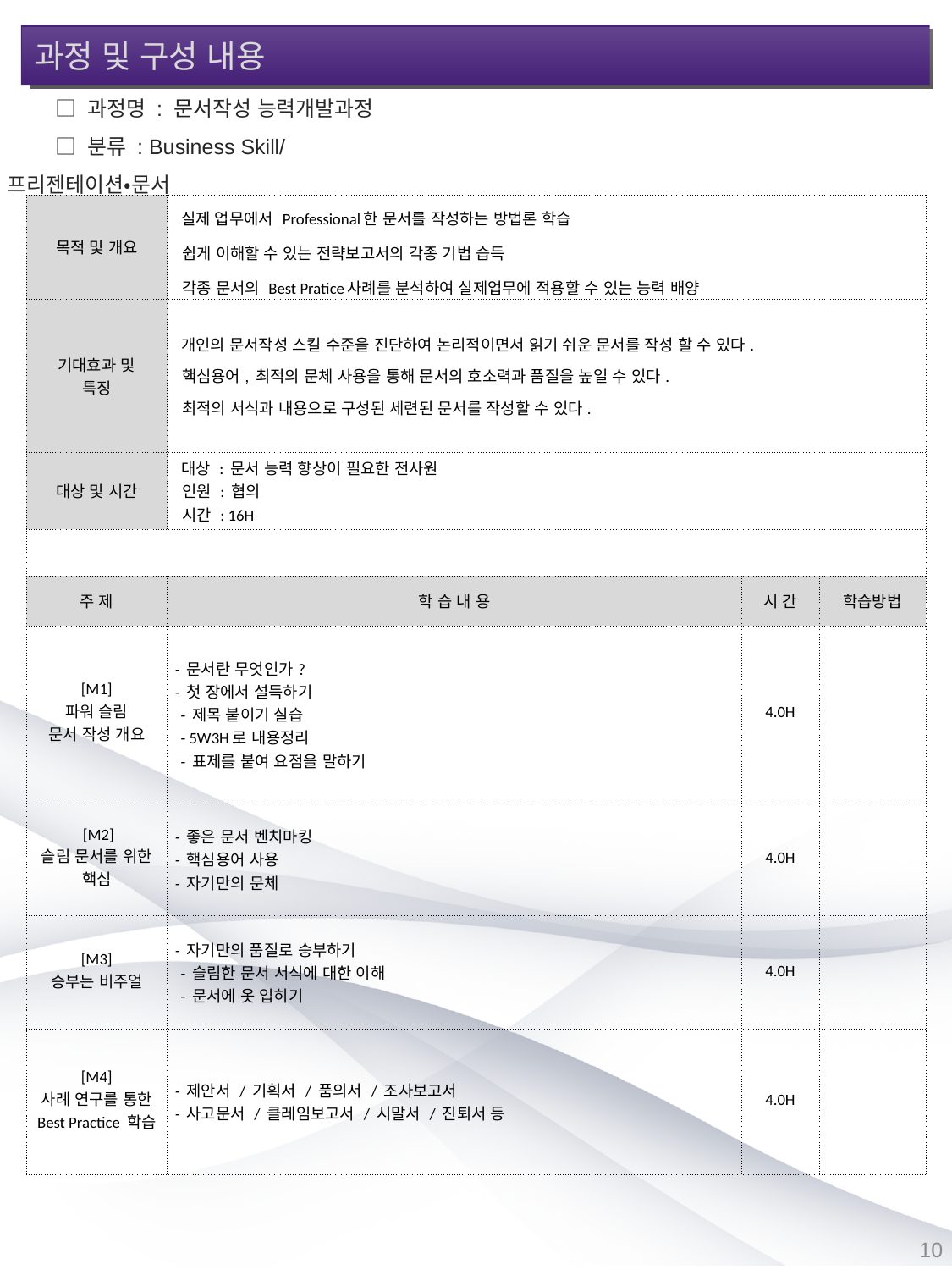

과정 및 구성 내용
□ 과정명 : 문서작성 능력개발과정
□ 분류 : Business Skill/프리젠테이션•문서
| 목적 및 개요 | 실제 업무에서 Professional한 문서를 작성하는 방법론 학습 쉽게 이해할 수 있는 전략보고서의 각종 기법 습득 각종 문서의 Best Pratice사례를 분석하여 실제업무에 적용할 수 있는 능력 배양 |  |  |
| --- | --- | --- | --- |
| 기대효과 및 특징 | 개인의 문서작성 스킬 수준을 진단하여 논리적이면서 읽기 쉬운 문서를 작성 할 수 있다. 핵심용어, 최적의 문체 사용을 통해 문서의 호소력과 품질을 높일 수 있다. 최적의 서식과 내용으로 구성된 세련된 문서를 작성할 수 있다. |  |  |
| 대상 및 시간 | 대상 : 문서 능력 향상이 필요한 전사원 인원 : 협의 시간 : 16H |  |  |
|  |  |  |  |
| 주 제 | 학 습 내 용 | 시 간 | 학습방법 |
| [M1] 파워 슬림 문서 작성 개요 | - 문서란 무엇인가? - 첫 장에서 설득하기 - 제목 붙이기 실습 - 5W3H로 내용정리 - 표제를 붙여 요점을 말하기 | 4.0H |  |
| [M2] 슬림 문서를 위한 핵심 | - 좋은 문서 벤치마킹 - 핵심용어 사용 - 자기만의 문체 | 4.0H |  |
| [M3] 승부는 비주얼 | - 자기만의 품질로 승부하기 - 슬림한 문서 서식에 대한 이해 - 문서에 옷 입히기 | 4.0H |  |
| [M4] 사례 연구를 통한 Best Practice 학습 | - 제안서 / 기획서 / 품의서 / 조사보고서 - 사고문서 / 클레임보고서 / 시말서 / 진퇴서 등 | 4.0H |  |
10